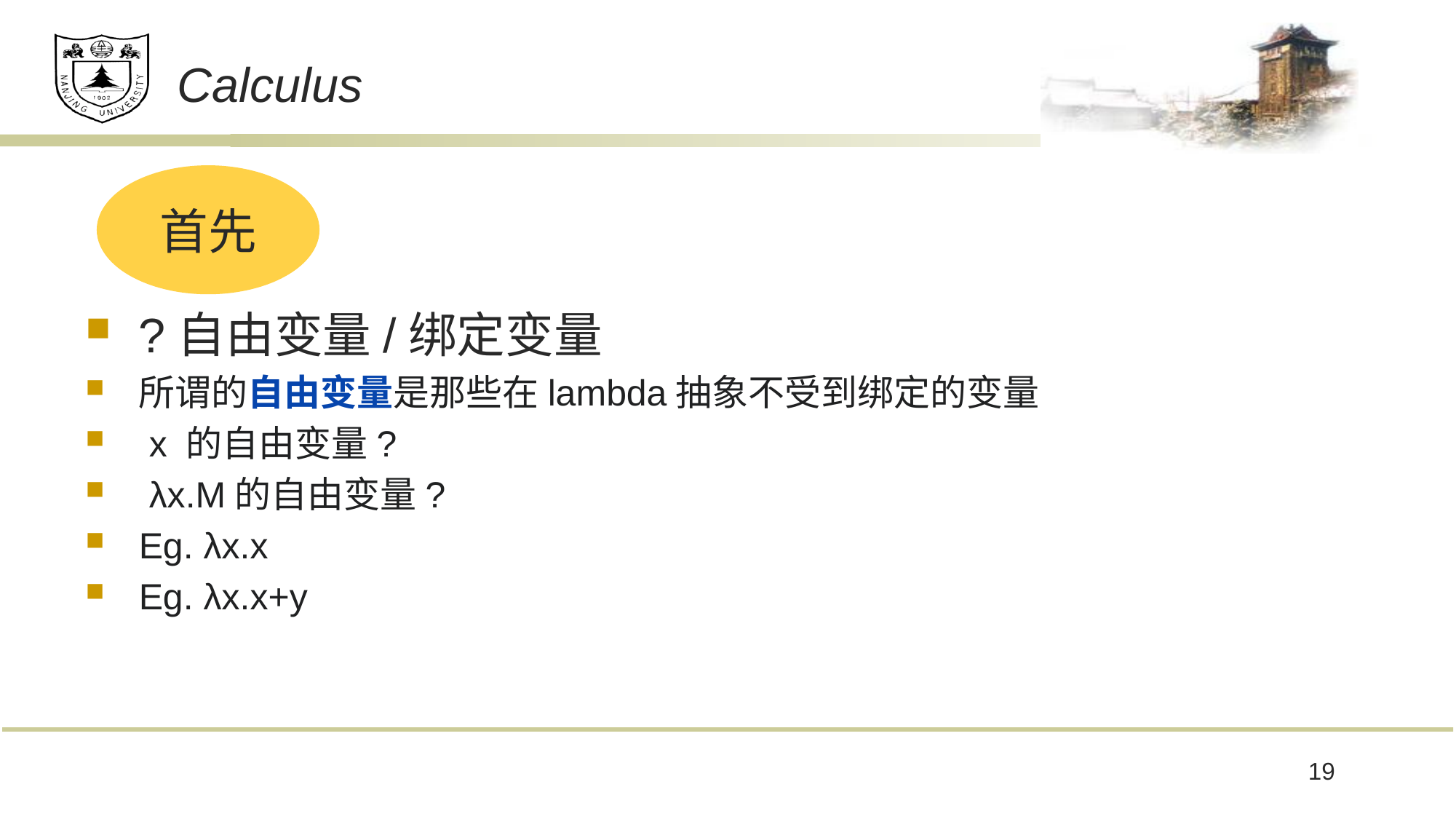

# Calculus
首先

?自由变量/绑定变量
所谓的自由变量是那些在lambda抽象不受到绑定的变量
 x 的自由变量?
 λx.M的自由变量?
Eg. λx.x
Eg. λx.x+y

19